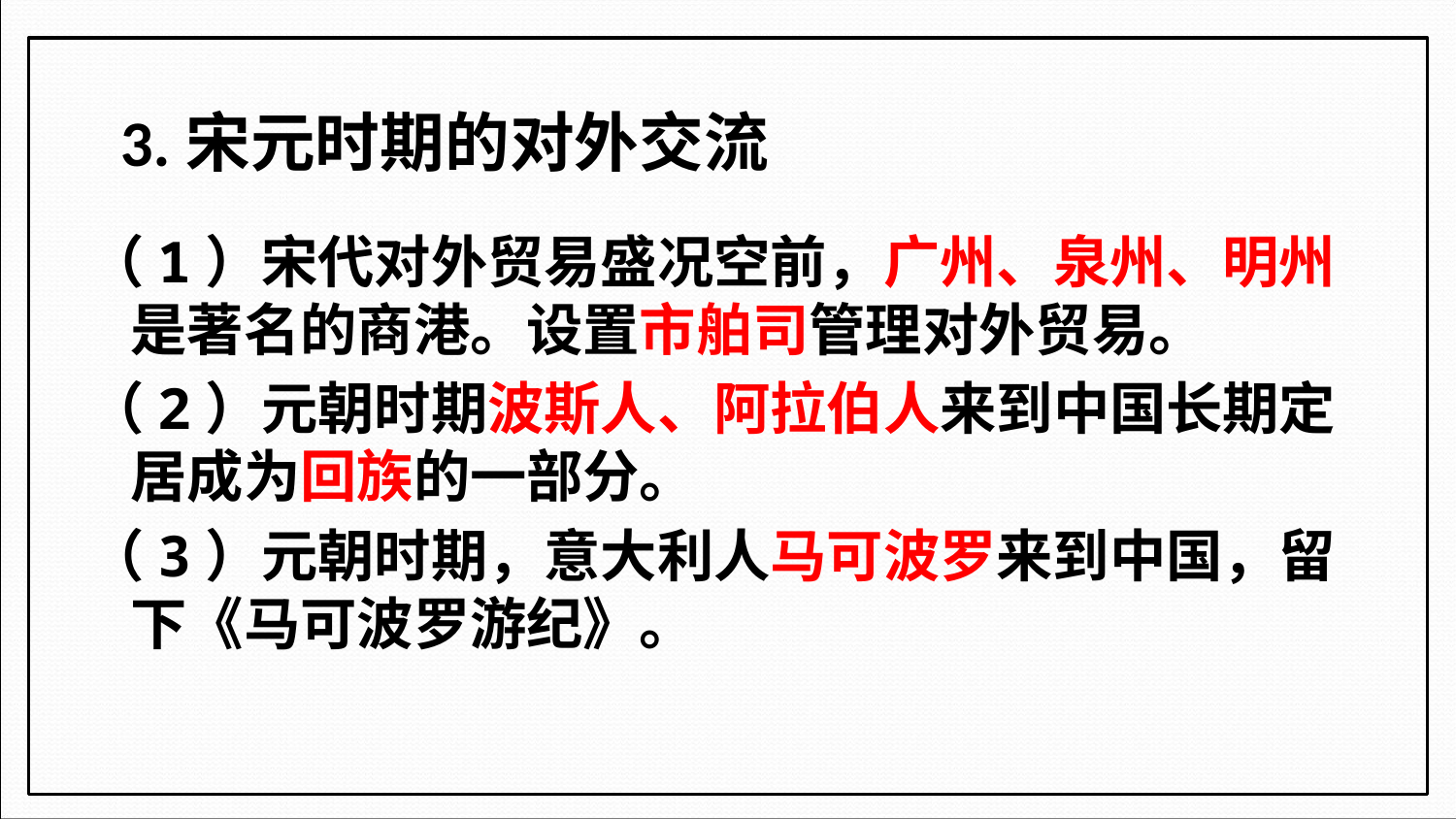

# 3.宋元时期的对外交流
（1）宋代对外贸易盛况空前，广州、泉州、明州是著名的商港。设置市舶司管理对外贸易。
（2）元朝时期波斯人、阿拉伯人来到中国长期定居成为回族的一部分。
（3）元朝时期，意大利人马可波罗来到中国，留下《马可波罗游纪》。